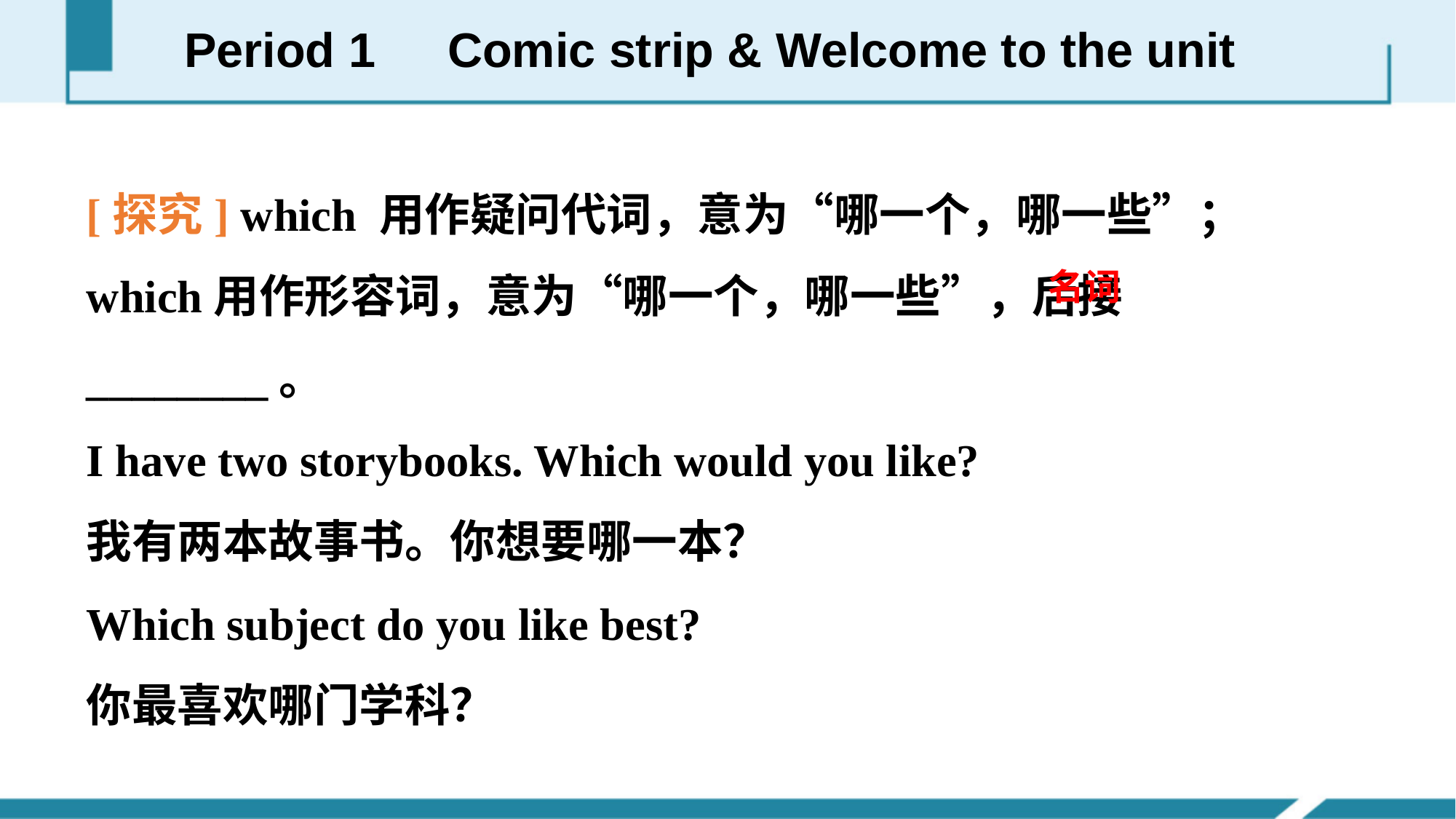

Period 1　Comic strip & Welcome to the unit
[探究] which 用作疑问代词，意为“哪一个，哪一些”；which用作形容词，意为“哪一个，哪一些”，后接________。
I have two storybooks. Which would you like?
我有两本故事书。你想要哪一本？
Which subject do you like best?
你最喜欢哪门学科？
名词